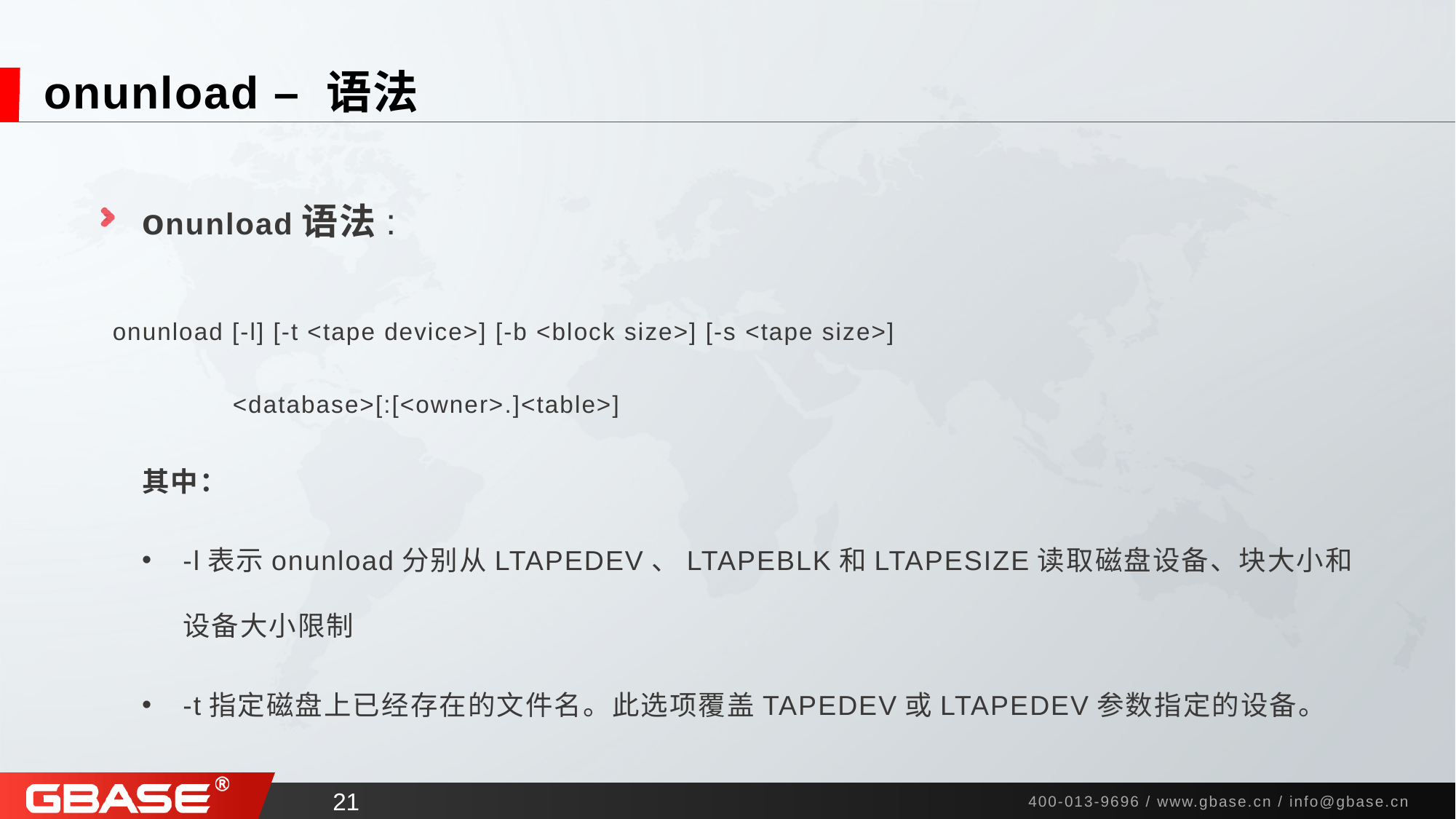

# onunload – 语法
onunload语法:
 onunload [-l] [-t <tape device>] [-b <block size>] [-s <tape size>]
                <database>[:[<owner>.]<table>]
其中：
-l表示onunload分别从LTAPEDEV、LTAPEBLK和LTAPESIZE读取磁盘设备、块大小和设备大小限制
-t指定磁盘上已经存在的文件名。此选项覆盖TAPEDEV或LTAPEDEV参数指定的设备。